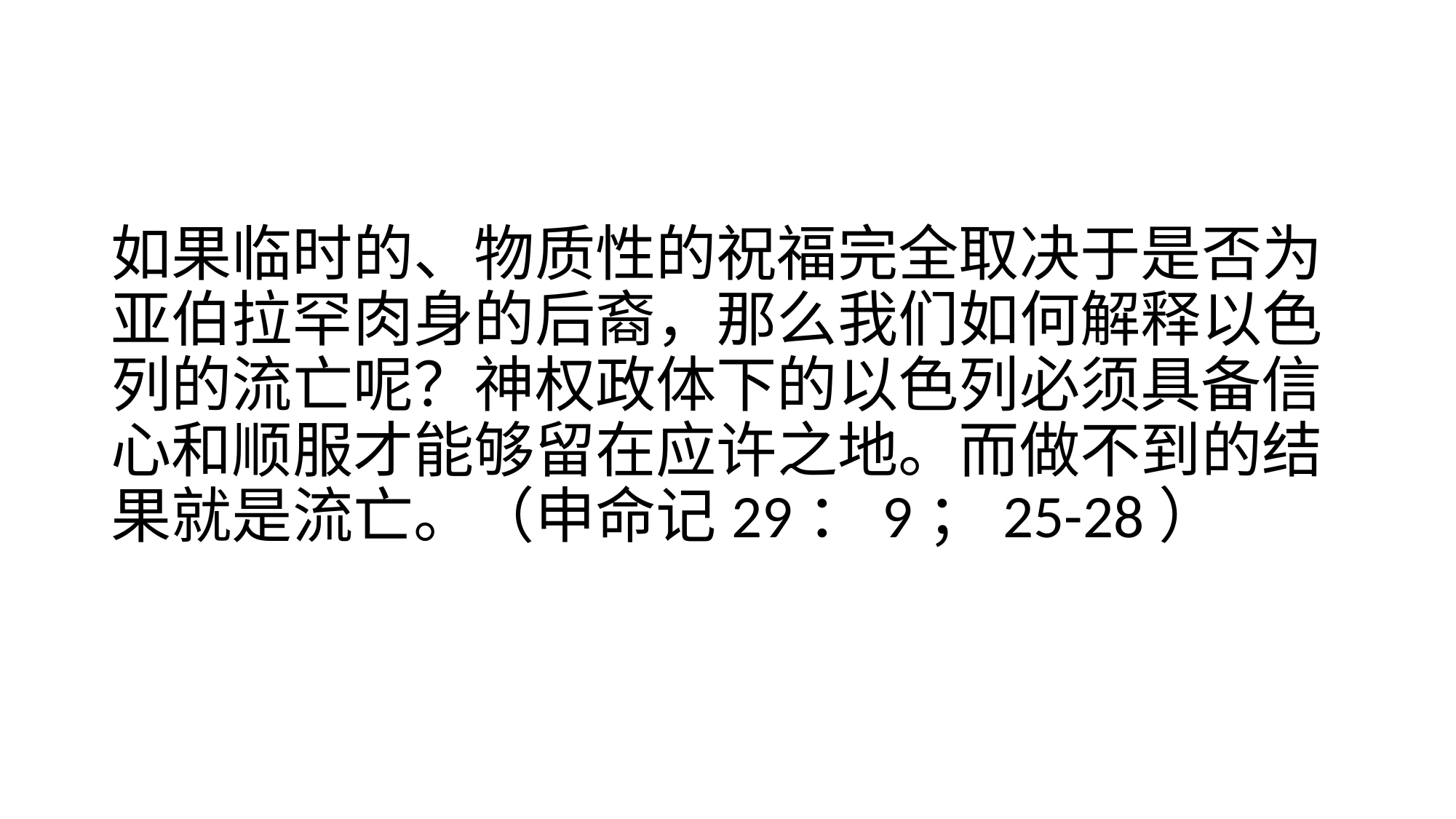

#
如果临时的、物质性的祝福完全取决于是否为亚伯拉罕肉身的后裔，那么我们如何解释以色列的流亡呢？神权政体下的以色列必须具备信心和顺服才能够留在应许之地。而做不到的结果就是流亡。（申命记29：9；25-28）